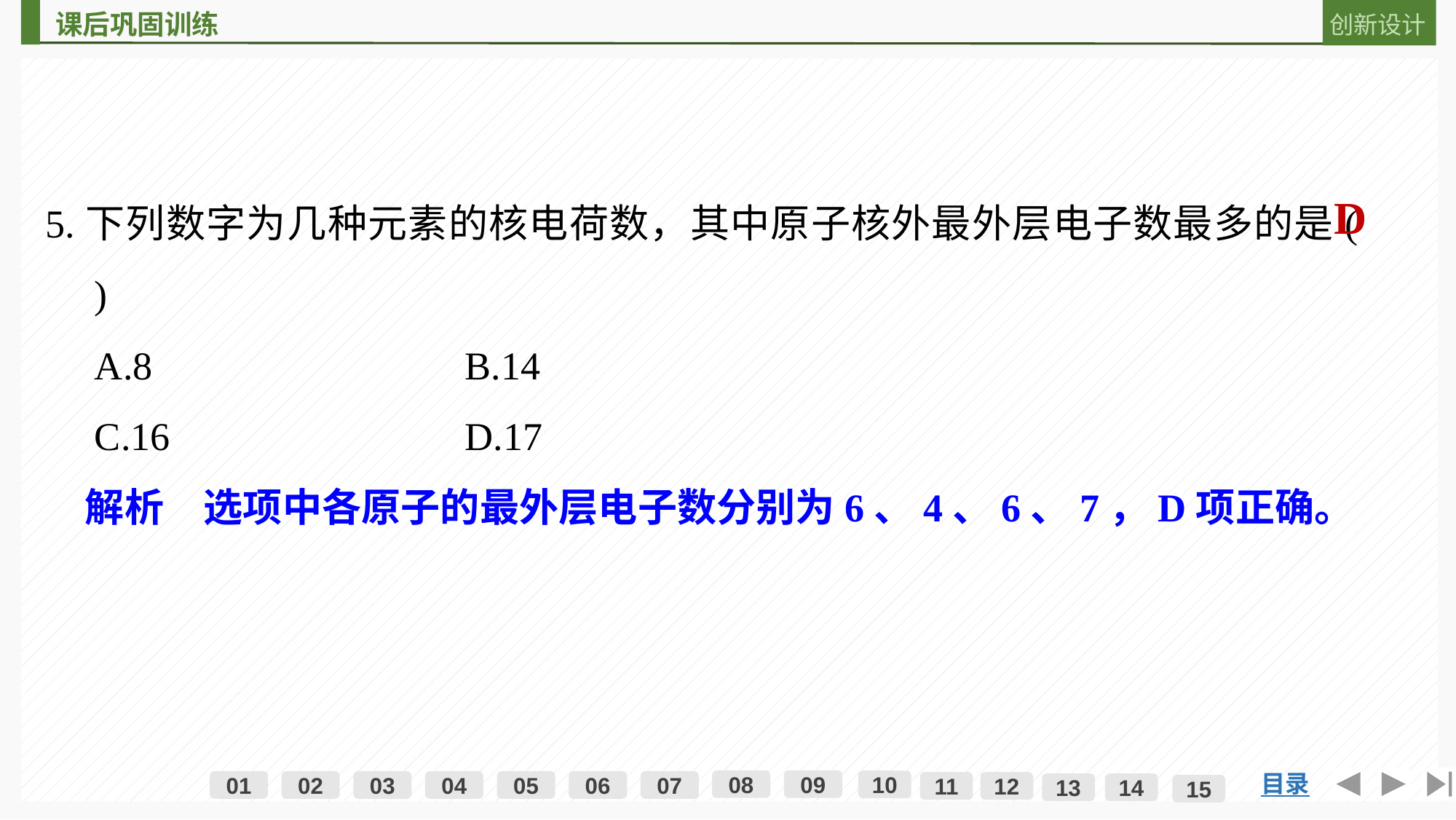

5.下列数字为几种元素的核电荷数，其中原子核外最外层电子数最多的是(　　)
　A.8	B.14
　C.16	D.17
　解析　选项中各原子的最外层电子数分别为6、4、6、7，D项正确。
D